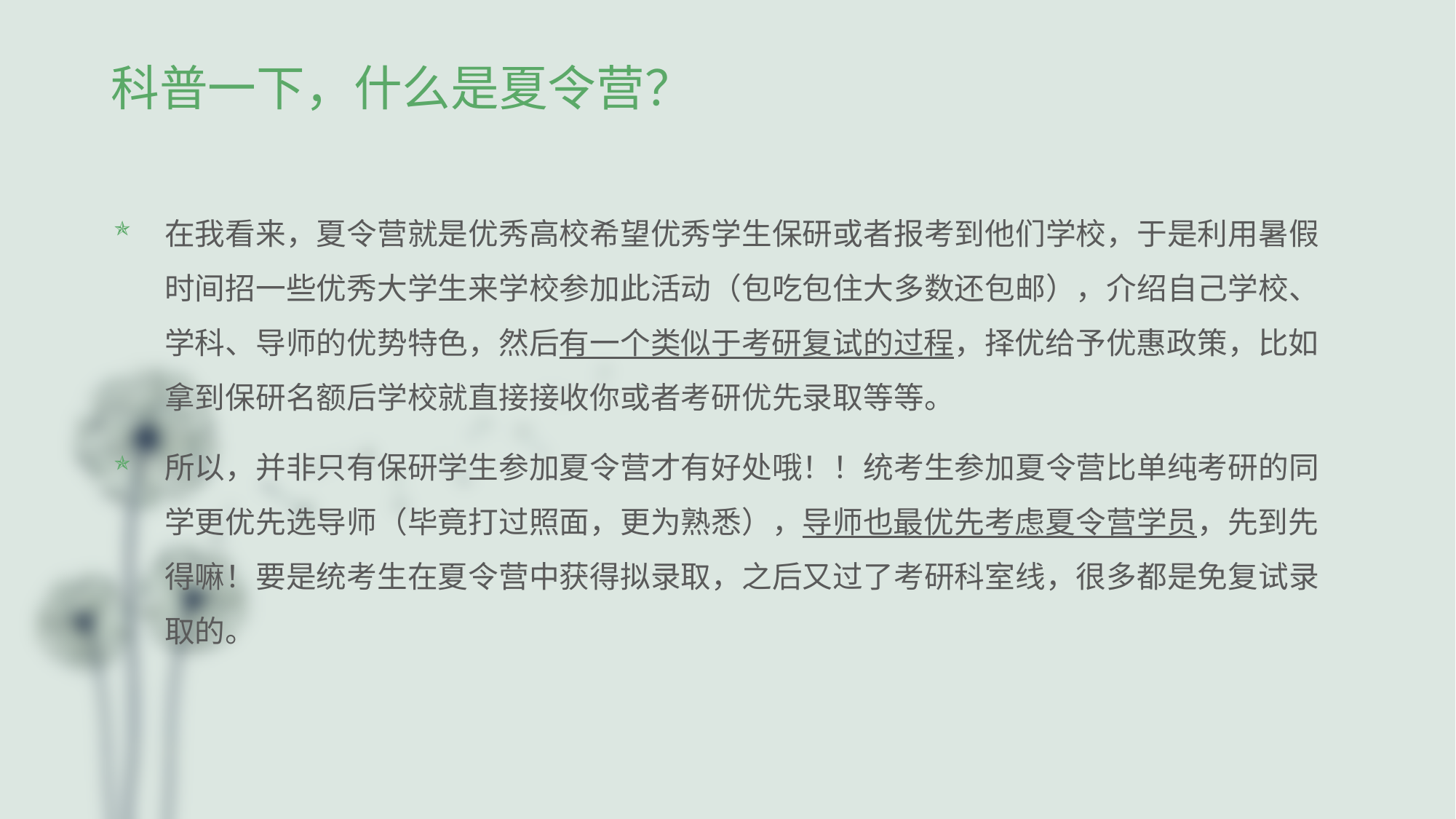

# 科普一下，什么是夏令营？
在我看来，夏令营就是优秀高校希望优秀学生保研或者报考到他们学校，于是利用暑假时间招一些优秀大学生来学校参加此活动（包吃包住大多数还包邮），介绍自己学校、学科、导师的优势特色，然后有一个类似于考研复试的过程，择优给予优惠政策，比如拿到保研名额后学校就直接接收你或者考研优先录取等等。
所以，并非只有保研学生参加夏令营才有好处哦！！统考生参加夏令营比单纯考研的同学更优先选导师（毕竟打过照面，更为熟悉），导师也最优先考虑夏令营学员，先到先得嘛！要是统考生在夏令营中获得拟录取，之后又过了考研科室线，很多都是免复试录取的。